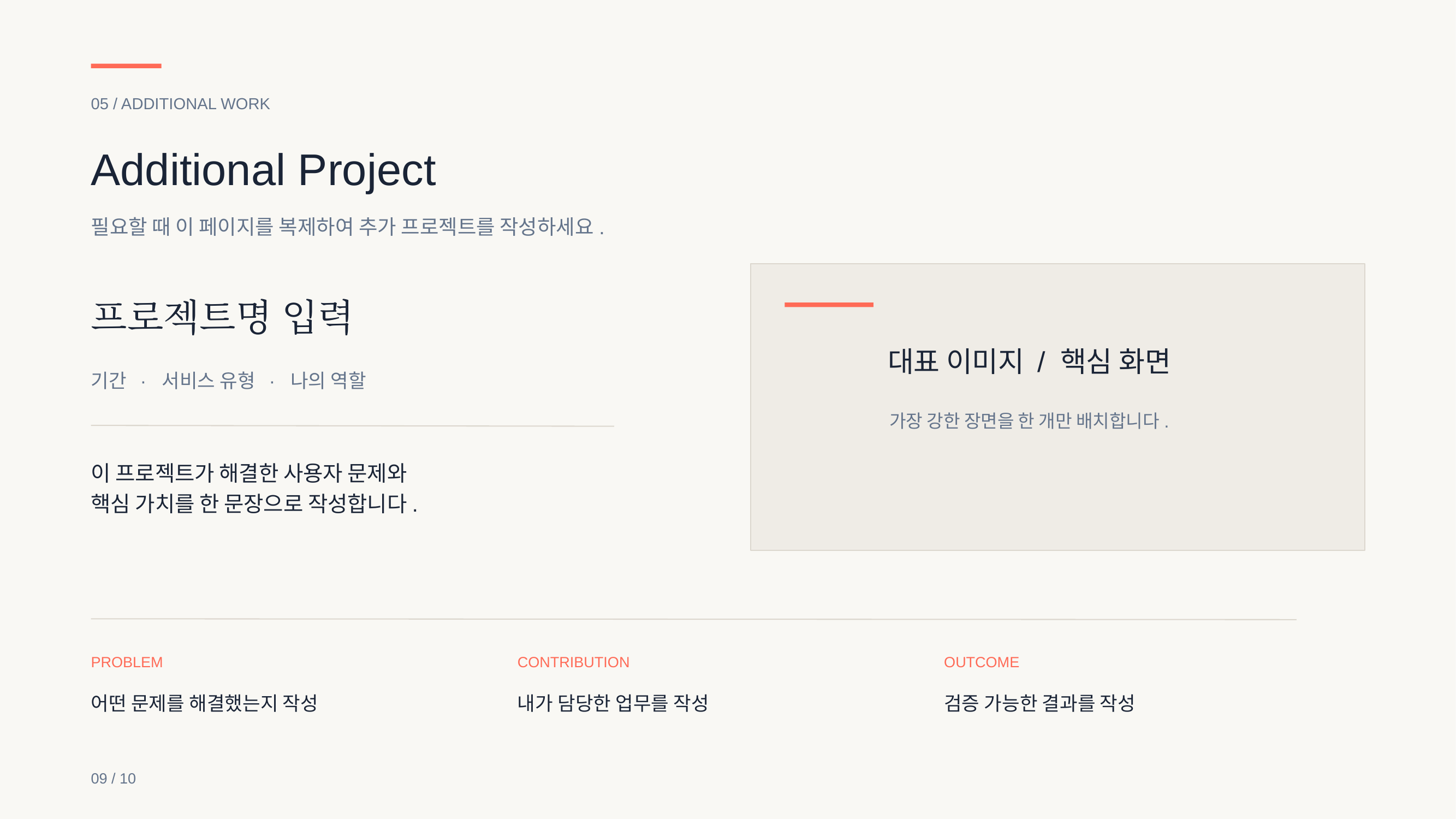

05 / ADDITIONAL WORK
Additional Project
필요할 때 이 페이지를 복제하여 추가 프로젝트를 작성하세요.

프로젝트명 입력

대표 이미지 / 핵심 화면
기간  ·  서비스 유형  ·  나의 역할
가장 강한 장면을 한 개만 배치합니다.

이 프로젝트가 해결한 사용자 문제와
핵심 가치를 한 문장으로 작성합니다.

PROBLEM
CONTRIBUTION
OUTCOME
어떤 문제를 해결했는지 작성
내가 담당한 업무를 작성
검증 가능한 결과를 작성
09 / 10